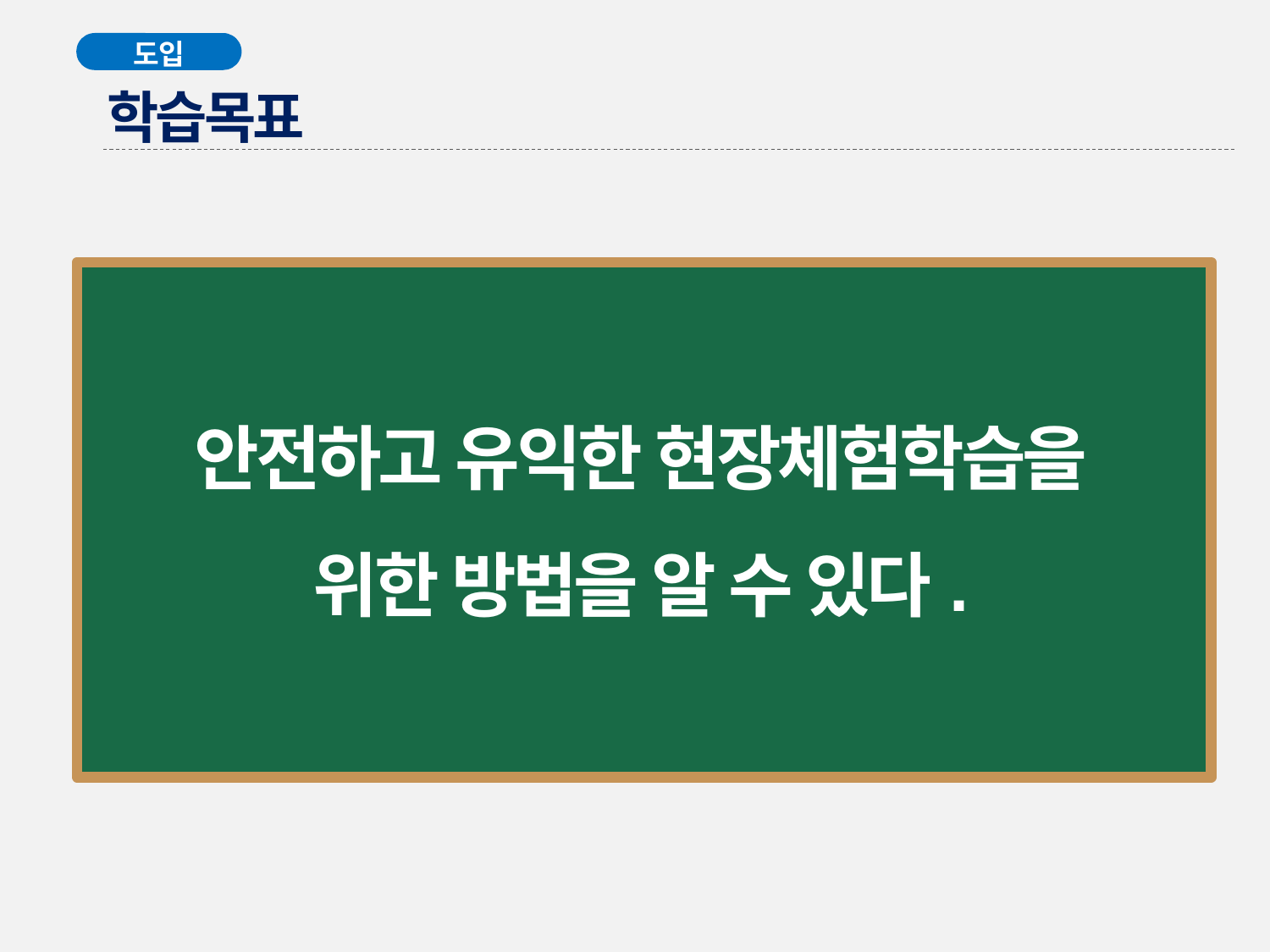

도입

학습목표

안전하고 유익한 현장체험학습을
위한 방법을 알 수 있다.